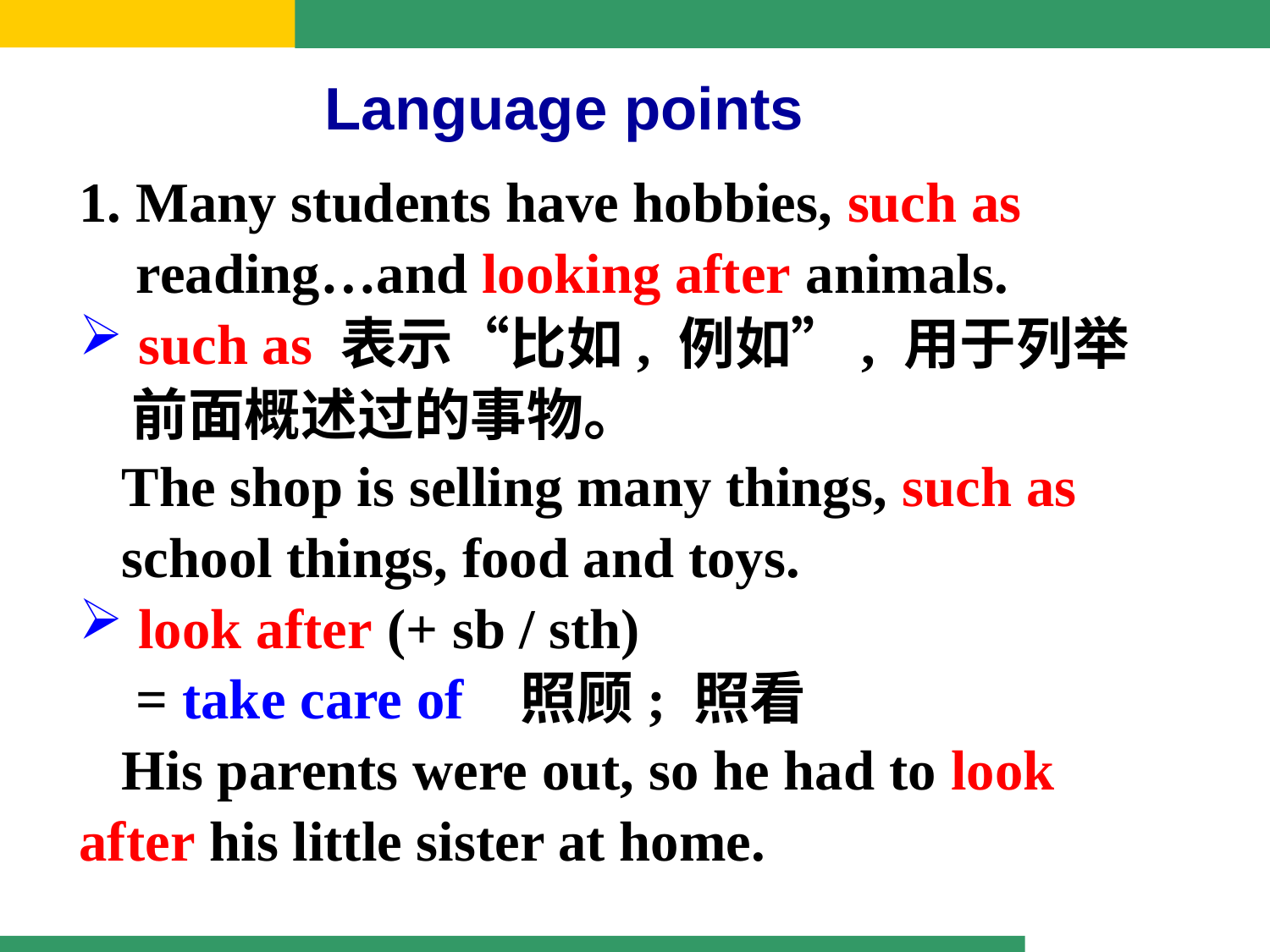

Language points
1. Many students have hobbies, such as
    reading…and looking after animals.
 such as 表示“比如, 例如”, 用于列举
   前面概述过的事物。
   The shop is selling many things, such as
   school things, food and toys.
 look after (+ sb / sth)
    = take care of   照顾; 照看
   His parents were out, so he had to look after his little sister at home.